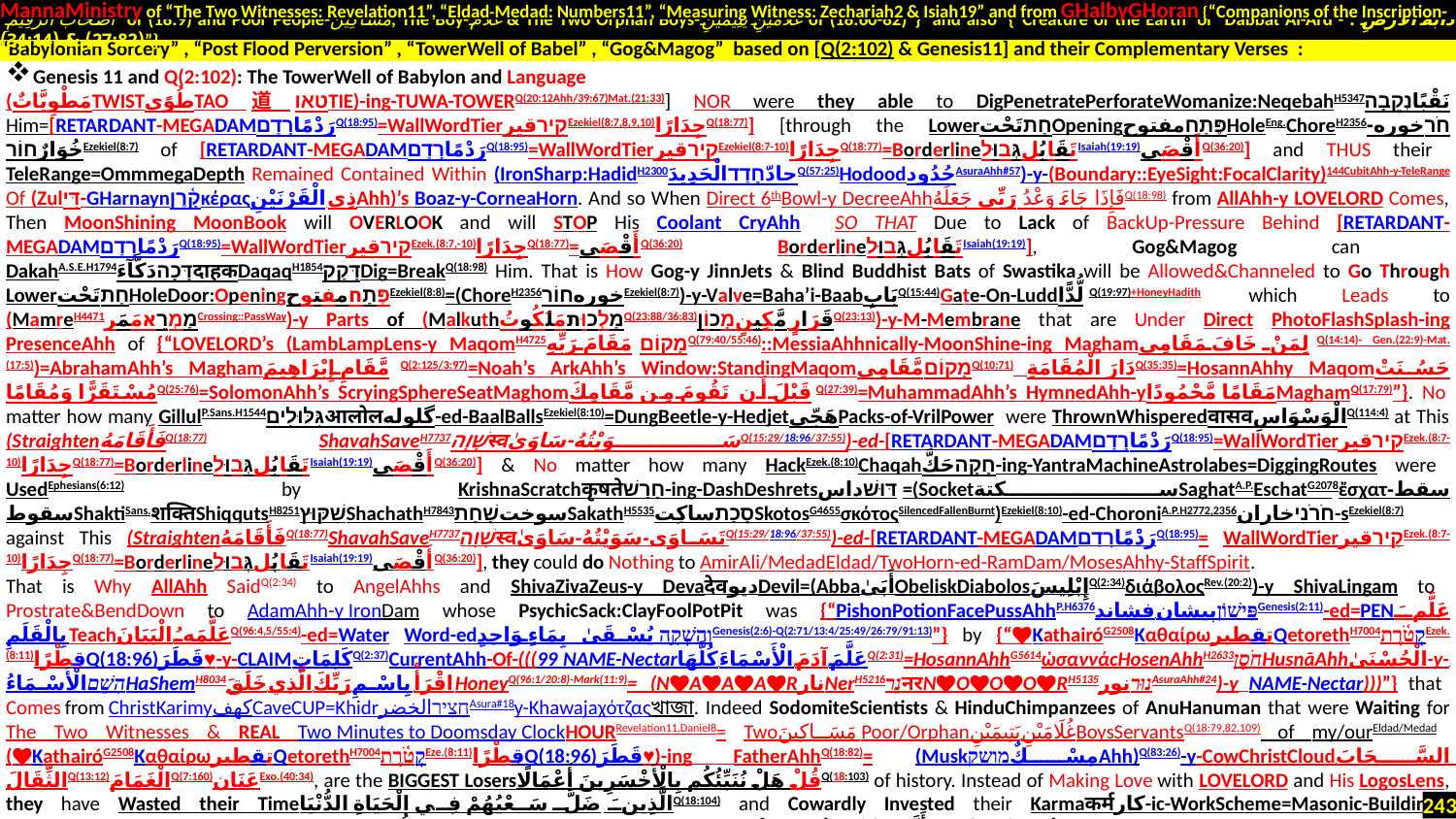

MannaMinistry of “The Two Witnesses: Revelation11”, “Eldad-Medad: Numbers11”, “Measuring Witness: Zechariah2 & Isiah19” and from GHalbyGHoran {“Companions of the Inscription-
 أَصْحَابَ الرَّقِيمِ  of (18:9) and Poor People-مَسَاكِينَ, The Boy-غُلَامُ & The Two Orphan Boys-غُلَامَيْنِ يَتِيمَيْنِ of (18:60-82)”}  and also  {“Creature of the Earth  or  Dabbat Al-Ard - دَابَّةُ الْأَرْضِ : (27:82) & (34:14)”}
.
Genesis 11 and Q(2:102): The TowerWell of Babylon and Language
(مَطْوِيَّاتٌTWISTطُوًىTAO道טאוTIE)-ing-TUWA-TOWERQ(20:12Ahh/39:67)Mat.(21:33)] NOR were they able to DigPenetratePerforateWomanize:NeqebahH5347نَقْبًاנְקֵבָה Him=[RETARDANT-MEGADAMرَدْمًاרָדַםQ(18:95)=WallWordTierקִירقیرEzekiel(8:7,8,9,10)جِدَارًاQ(18:77)] [through the LowerחַתتَحْتOpeningפֶּתַחمفتوحHoleEng.ChoreH2356חֹרخوره-خُوَارٌחוֹרEzekiel(8:7) of [RETARDANT-MEGADAMرَدْمًاרָדַםQ(18:95)=WallWordTierקִירقیرEzekiel(8:7-10)جِدَارًاQ(18:77)=BorderlineتَقَابُلגְּבוּלIsaiah(19:19)أَقْصَىQ(36:20)] and THUS their TeleRange=OmmmegaDepth Remained Contained Within (IronSharp:HadidH2300حادّחָדַדالْحَدِيدَQ(57:25)HodoodحُدُودAsuraAhh#57)-y-(Boundary::EyeSight:FocalClarity)144CubitAhh-y-TeleRange Of (Zulדִּי-GHarnaynקָ֫רֶןκέραςذِي الْقَرْنَيْنِAhh)’s Boaz-y-CorneaHorn. And so When Direct 6thBowl-y DecreeAhhفَإِذَا جَاءَ وَعْدُ رَبِّي جَعَلَهُQ(18:98) from AllAhh-y LoveLord Comes, Then MoonShining MoonBook will OVERLOOK and will STOP His Coolant CryAhh  SO THAT Due to Lack of BackUp-Pressure Behind [RETARDANT-MEGADAMرَدْمًاרָדַםQ(18:95)=WallWordTierקִירقیرEzek.(8:7,-10)جِدَارًاQ(18:77)=أَقْصَىQ(36:20) BorderlineتَقَابُلגְּבוּלIsaiah(19:19)], Gog&Magog can DakahA.S.E.H1794דָּכָהدَكَّآءَदाहकDaqaqH1854דָּקַקDig=BreakQ(18:98) Him. That is How Gog-y JinnJets & Blind Buddhist Bats of Swastika will be Allowed&Channeled to Go Through LowerחַתتَحْتHoleDoor:OpeningפֶּתַחمفتوحEzekiel(8:8)=(ChoreH2356خورهחוֹרEzekiel(8:7))-y-Valve=Baha’i-BaabبَابِQ(15:44)Gate-On-Luddلُّدًّا Q(19:97)+HoneyHadith. which Leads to (MamreH4471מַמְרֵאمَمَرCrossing::PassWay)-y Parts of (MalkuthמַלְכוּתمَلَكُوتُQ(23:88/36:83)قَرَارٍ مَّكِينٍמָכוֹןQ(23:13))-y-M-Membrane that are Under Direct PhotoFlashSplash-ing PresenceAhh of {“LoveLord’s (LambLampLens-y MaqomH4725מָקוֹםمَقَامَ رَبِّهِQ(79:40/55:46)::MessiaAhhnically-MoonShine-ing Maghamلِمَنْ خَافَ مَقَامِيQ(14:14)- Gen.(22:9)-Mat.(17:5))=AbrahamAhh’s Maghamمَّقَامِ إِبْرَاهِيمَQ(2:125/3:97)=Noah’s ArkAhh’s Window:StandingMaqomמָקוֹםمَّقَامِيQ(10:71) .دَارَ الْمُقَامَةِQ(35:35)=HosannAhhy Maqomحَسُنَتْ مُسْتَقَرًّا وَمُقَامًاQ(25:76)=SolomonAhh’s ScryingSphereSeatMaghomقَبْلَ أَن تَقُومَ مِن مَّقَامِكَQ(27:39)=MuhammadAhh’s HymnedAhh-yمَقَامًا مَّحْمُودًاMaghamQ(17:79)”}. No matter how many GillulP.Sans.H1544גִּלּוּלִיםआलोलگلوله-ed-BaalBallsEzekiel(8:10)=DungBeetle-y-HedjetهَجّىPacks-of-VrilPower  were ThrownWhisperedवासवالْوَسْوَاسِQ(114:4) at This (StraightenفَأَقَامَهُQ(18:77) ShavahSaveH7737שָׁוָהस्वسَوَيْتُهُ-سَاوَىٰQ(15:29/18:96/37:55))-ed-[RETARDANT-MEGADAMرَدْمًاרָדַםQ(18:95)=WallWordTierקִירقیرEzek.(8:7-10)جِدَارًاQ(18:77)=BorderlineتَقَابُلגְּבוּלIsaiah(19:19)أَقْصَىQ(36:20)] & No matter how many HackEzek.(8:10)Chaqahחָקָהحَكَّ-ing-YantraMachineAstrolabes=DiggingRoutes were UsedEphesians(6:12) by KrishnaScratchकृषतेחָרַשׁ-ing-DashDeshretsדּוּשׁداس =(SocketسكتةSaghatA.P.EschatG2078ἔσχατسقط-سقوطShaktiSans.शक्तिShiqqutsH8251שִׁקּוּץShachathH7843سوختשָׁחַתSakathH5535סָכַתساكِتSkotosG4655σκότοςSilencedFallenBurnt)Ezekiel(8:10)-ed-ChoroniA.P.H2772,2356חֹרֹנִיخاران-sEzekiel(8:7) against This (StraightenفَأَقَامَهُQ(18:77)ShavahSaveH7737שָׁוָהस्वتَسَاوَى-سَوَيْتُهُ-سَاوَىٰQ(15:29/18:96/37:55))-ed-[RETARDANT-MEGADAMرَدْمًاרָדַםQ(18:95)= WallWordTierקִירقیرEzek.(8:7-10)جِدَارًاQ(18:77)=BorderlineتَقَابُلגְּבוּלIsaiah(19:19)أَقْصَىQ(36:20)], they could do Nothing to AmirAli/MedadEldad/TwoHorn-ed-RamDam/MosesAhhy-StaffSpirit.
That is Why AllAhh SaidQ(2:34) to AngelAhhs and ShivaZivaZeus-y DevaदेवدیوDevil=(AbbaأَبَىٰObeliskDiabolosإِبْلِيسَQ(2:34)διάβολοςRev.(20:2))-y ShivaLingam to Prostrate&BendDown to AdamAhh-y IronDam whose PsychicSack:ClayFoolPotPit was {“PishonPotionFacePussAhhP.H6376פִּישׁוֹןپیشان.فشاندGenesis(2:11)-ed=PENعَلَّمَ بِالْقَلَمِTeachعَلَّمَهُ الْبَيَانَQ(96:4,5/55:4)-ed=Water Word-edוְהִשְׁקָ֖ה يُسْقَىٰ بِمَاءٍ وَاحِدٍGenesis(2:6)-Q(2:71/13:4/25:49/26:79/91:13)”} by {“♥KathairóG2508ΚαθαίρωتقطیرQetorethH7004קְטֹ֫רֶתEzek.(8:11)قِطْرًاQ(18:96)قَطَرَ♥-y-CLAIMكَلِمَاتٍQ(2:37)CurrentAhh-Of-(((99 NAME-Nectarعَلَّمَ آدَمَ الْأَسْمَاءَ كُلَّهَاQ(2:31)=HosannAhhG5614ὡσαννάcHosenAhhH2633חֹסֶןHusnāAhhالْحُسْنَىٰ-y-.הָשֵׁםالْأَسْمَاءُHaShemH8034اقْرَأْ بِاسْمِ رَبِّكَ الَّذِي خَلَقَHoneyQ(96:1/20:8)-Mark(11:9)= (N♥A♥A♥A♥RنارNerH5216נֵרनरN♥O♥O♥O♥RH5135נוּרنورAsuraAhh#24)-y NAME-Nectar)))”} that Comes from ChristKarimyکهفCaveCUP=Khidrالخضرחָצִיר‎Asura#18y-Khawajaχότζαςখাজা. Indeed SodomiteScientists & HinduChimpanzees of AnuHanuman that were Waiting for The Two Witnesses & REAL Two Minutes to Doomsday ClockHOURRevelation11,Daniel8= Twoمَسَاكِينَ Poor/Orphanغُلَامَيْنِ يَتِيمَيْنِBoysServantsQ(18:79,82,109) of my/ourEldad/Medad (♥KathairóG2508ΚαθαίρωتقطیرQetorethH7004קְטֹ֫רֶתEze.(8:11)قِطْرًاQ(18:96)قَطَرَ♥)-ing FatherAhhQ(18:82)= (MuskمِسْكٌמושקAhh)Q(83:26)-y-CowChristCloudالسَّحَابَ الثِّقَالَQ(13:12)الْغَمَامَQ(7:160)عَنَانExo.(40:34), are the BIGGEST Losersقُلْ هَلْ نُنَبِّئُكُم بِالْأَخْسَرِينَ أَعْمَالًاQ(18:103) of history. Instead of Making Love with LoveLord and His LogosLens, they have Wasted their Timeالَّذِينَ ضَلَّ سَعْيُهُمْ فِي الْحَيَاةِ الدُّنْيَاQ(18:104) and Cowardly Invested their Karmaकर्मکار-ic-WorkScheme=Masonic-Building بناבָּנָהPsalms(118:22)=(DestroyingDecline:EVILEng.OfoolA.P.اُفولApollyonG623Ἀπολλύων)-y-[MilitaryIndustryوَهُمْ يَحْسَبُونَ أَنَّهُمْ يُحْسِنُونَ صُنْعًا-ialComplex]Q(18:104) for Harvesting Power and Building LHC and Shooting HiggsSex-y Particle at AmirAli/MosesAhhy-StaffSpirit/TwoHorn-ed-RamDam or for Buying Marriage-Dashing YantraAstrolabe-s from Haroot&Maroot. No matter how hard they tried, they could NOT يَظْهَرُوهُBypassQ(18:97)  or  Bore-IntoنَقْبًاנְקֵבָהQ(18:97)  the  OpeningפֶּתַחمفتوحEzekiel(8:8)=(LoopValveخورهחוֹר)Ezekiel(8:7)  inside  me=
“Babylonian Sorcery” , “Post Flood Perversion” , “TowerWell of Babel” , “Gog&Magog”  based on [Q(2:102) & Genesis11] and their Complementary Verses  :
243